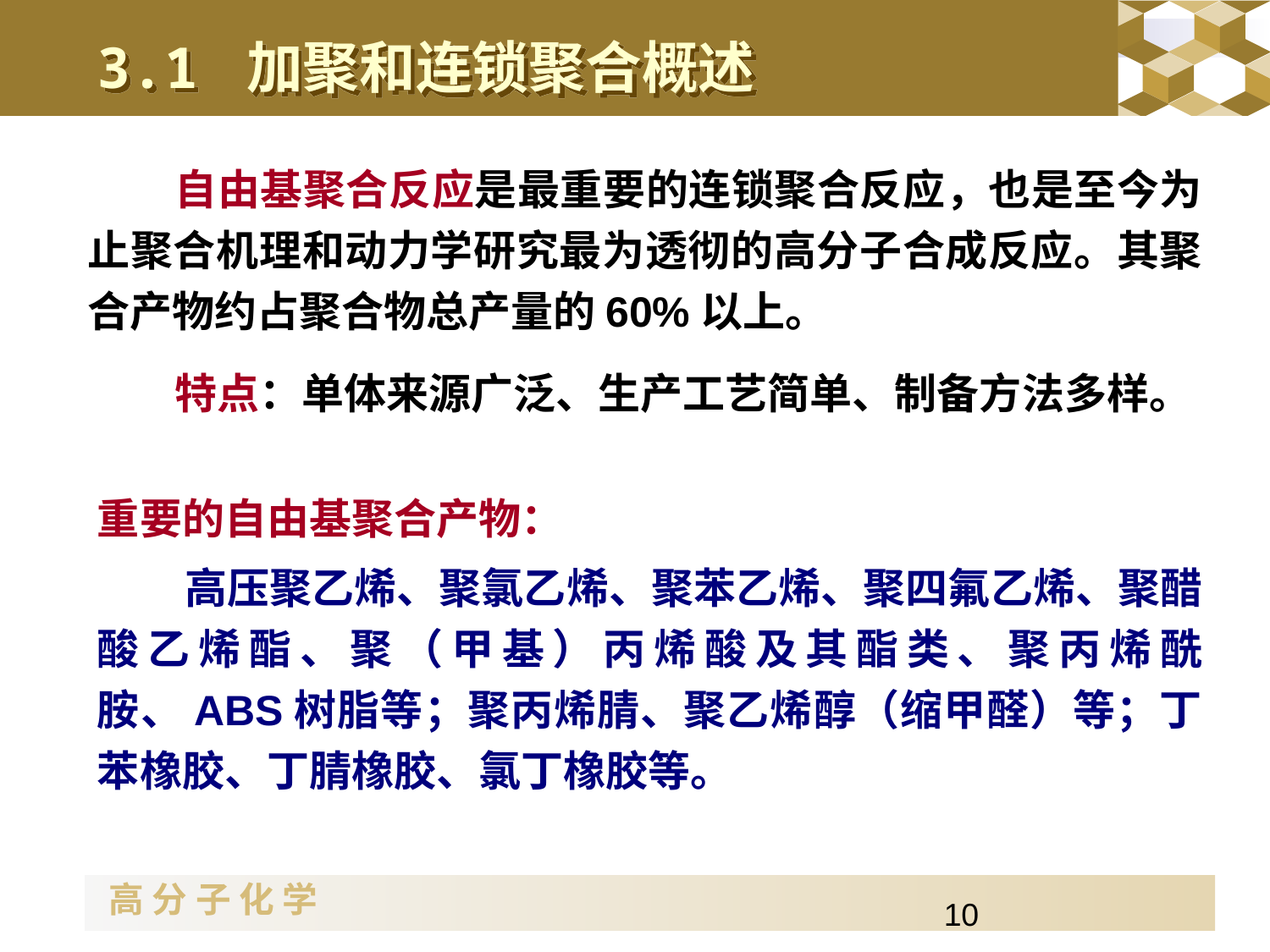

3.1 加聚和连锁聚合概述
自由基聚合反应是最重要的连锁聚合反应，也是至今为止聚合机理和动力学研究最为透彻的高分子合成反应。其聚合产物约占聚合物总产量的60%以上。
特点：单体来源广泛、生产工艺简单、制备方法多样。
重要的自由基聚合产物：
        高压聚乙烯、聚氯乙烯、聚苯乙烯、聚四氟乙烯、聚醋酸乙烯酯、聚（甲基）丙烯酸及其酯类、聚丙烯酰胺、ABS树脂等；聚丙烯腈、聚乙烯醇（缩甲醛）等；丁苯橡胶、丁腈橡胶、氯丁橡胶等。